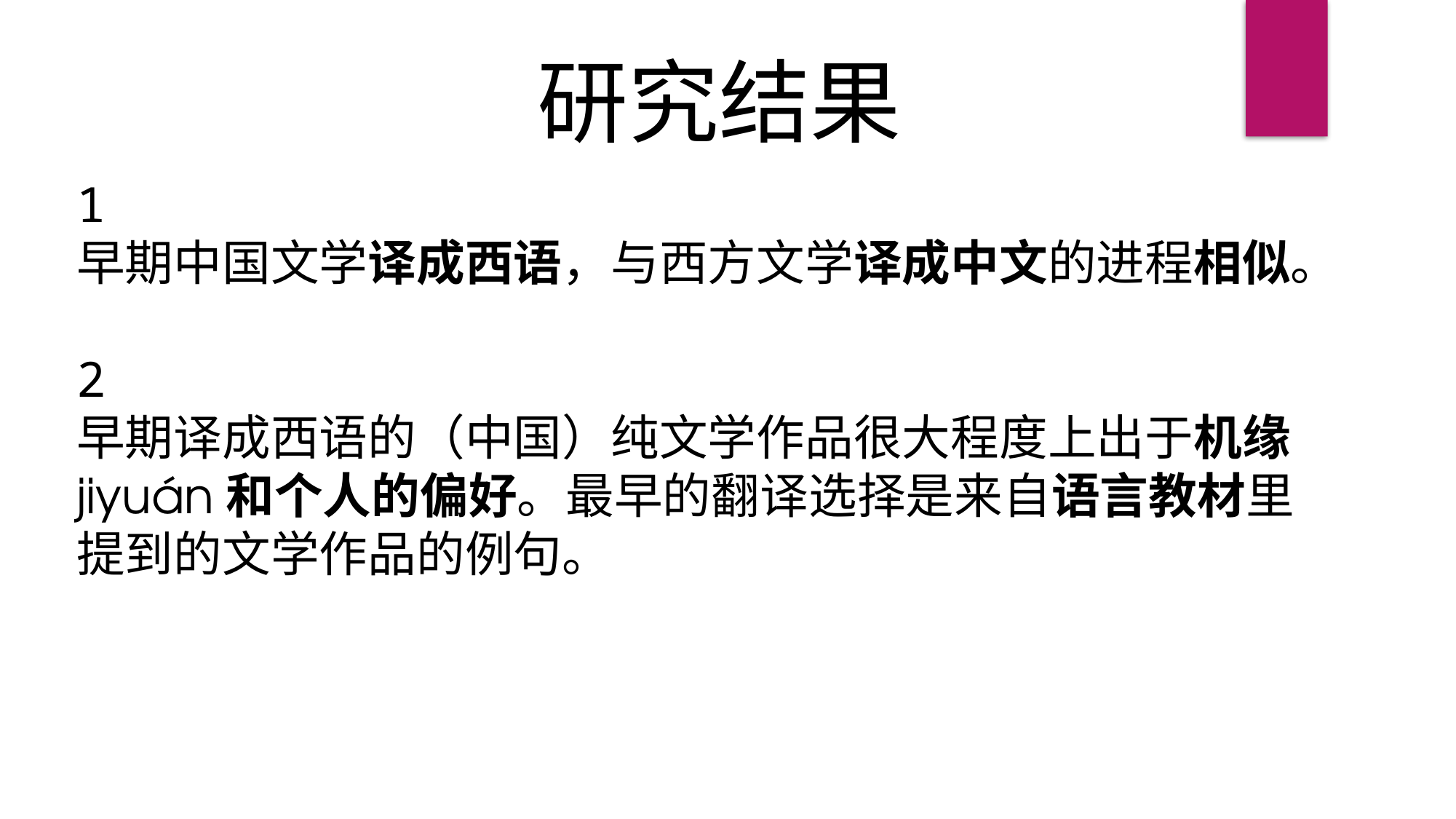

研究结果
1
早期中国文学译成西语，与西方文学译成中文的进程相似。

2
早期译成西语的（中国）纯文学作品很大程度上出于机缘jiyuán和个人的偏好。最早的翻译选择是来自语言教材里提到的文学作品的例句。